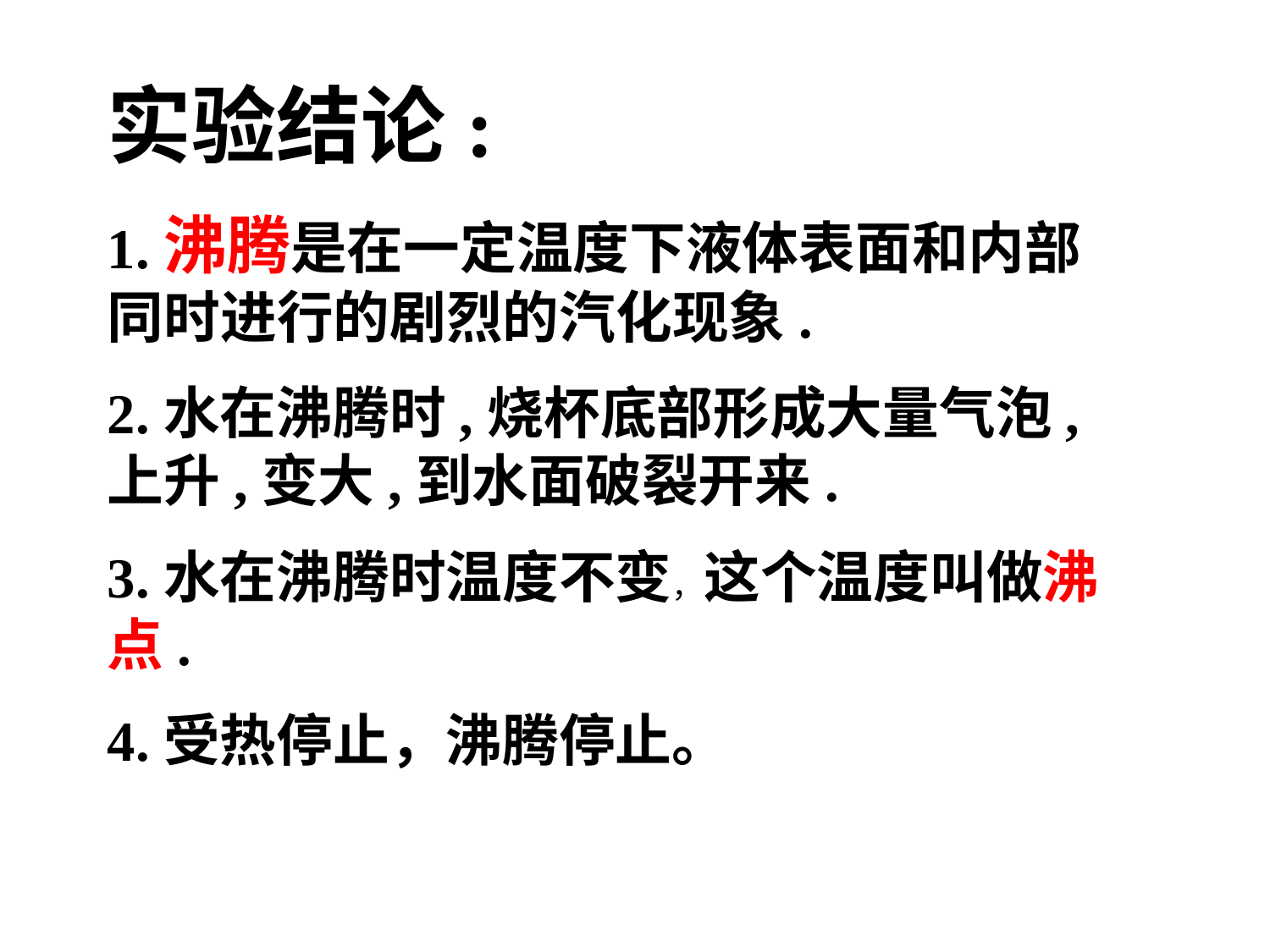

实验结论:
1.沸腾是在一定温度下液体表面和内部同时进行的剧烈的汽化现象.
2.水在沸腾时,烧杯底部形成大量气泡,上升,变大,到水面破裂开来.
3.水在沸腾时温度不变，这个温度叫做沸点.
4.受热停止，沸腾停止。